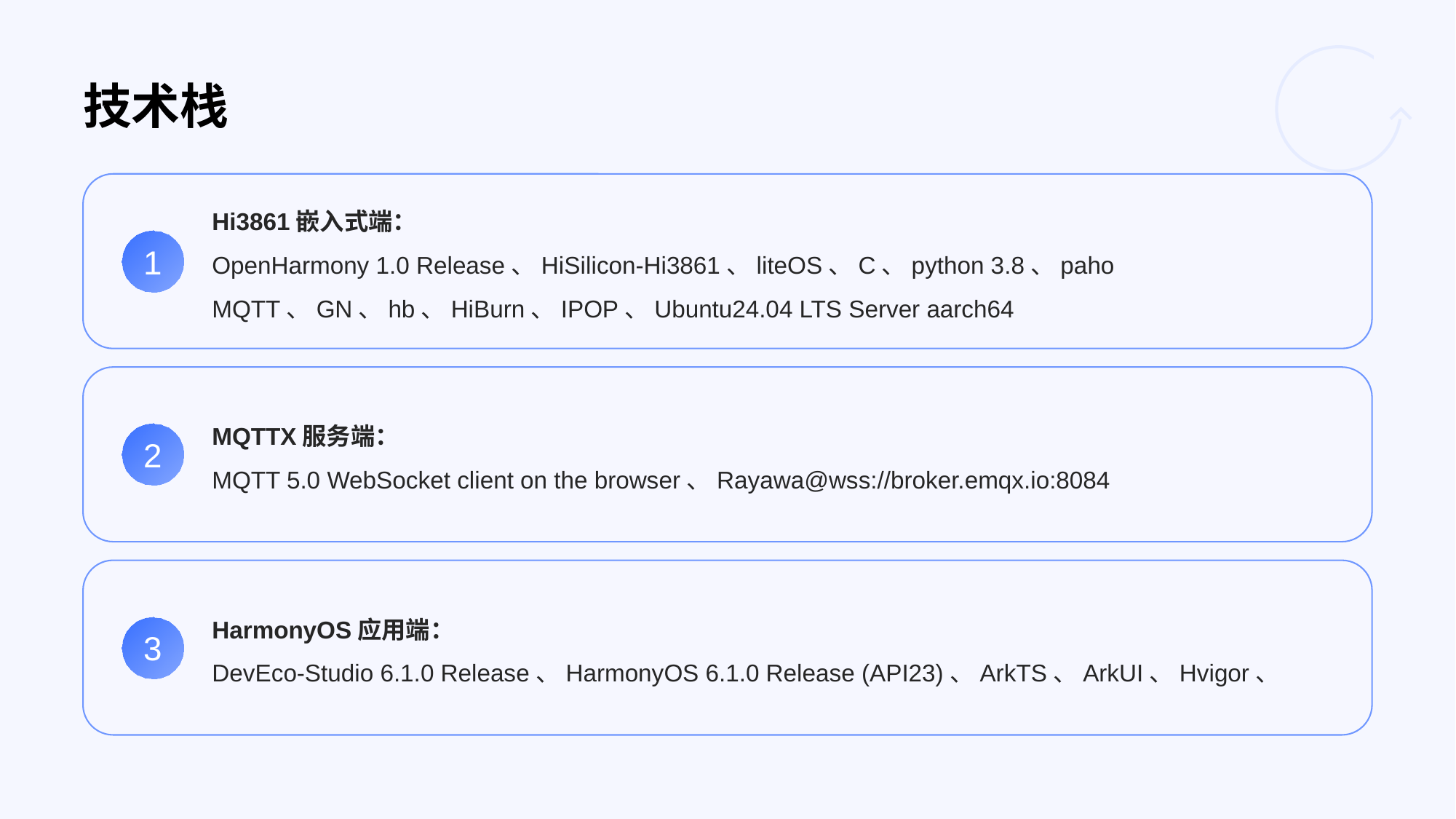

# 技术栈
Hi3861嵌入式端：
OpenHarmony 1.0 Release、HiSilicon-Hi3861、liteOS、C、python 3.8、paho MQTT、GN、hb、HiBurn、IPOP、Ubuntu24.04 LTS Server aarch64
1
MQTTX服务端：
MQTT 5.0 WebSocket client on the browser、Rayawa@wss://broker.emqx.io:8084
2
HarmonyOS应用端：
DevEco-Studio 6.1.0 Release、HarmonyOS 6.1.0 Release (API23)、ArkTS、ArkUI、Hvigor、
3